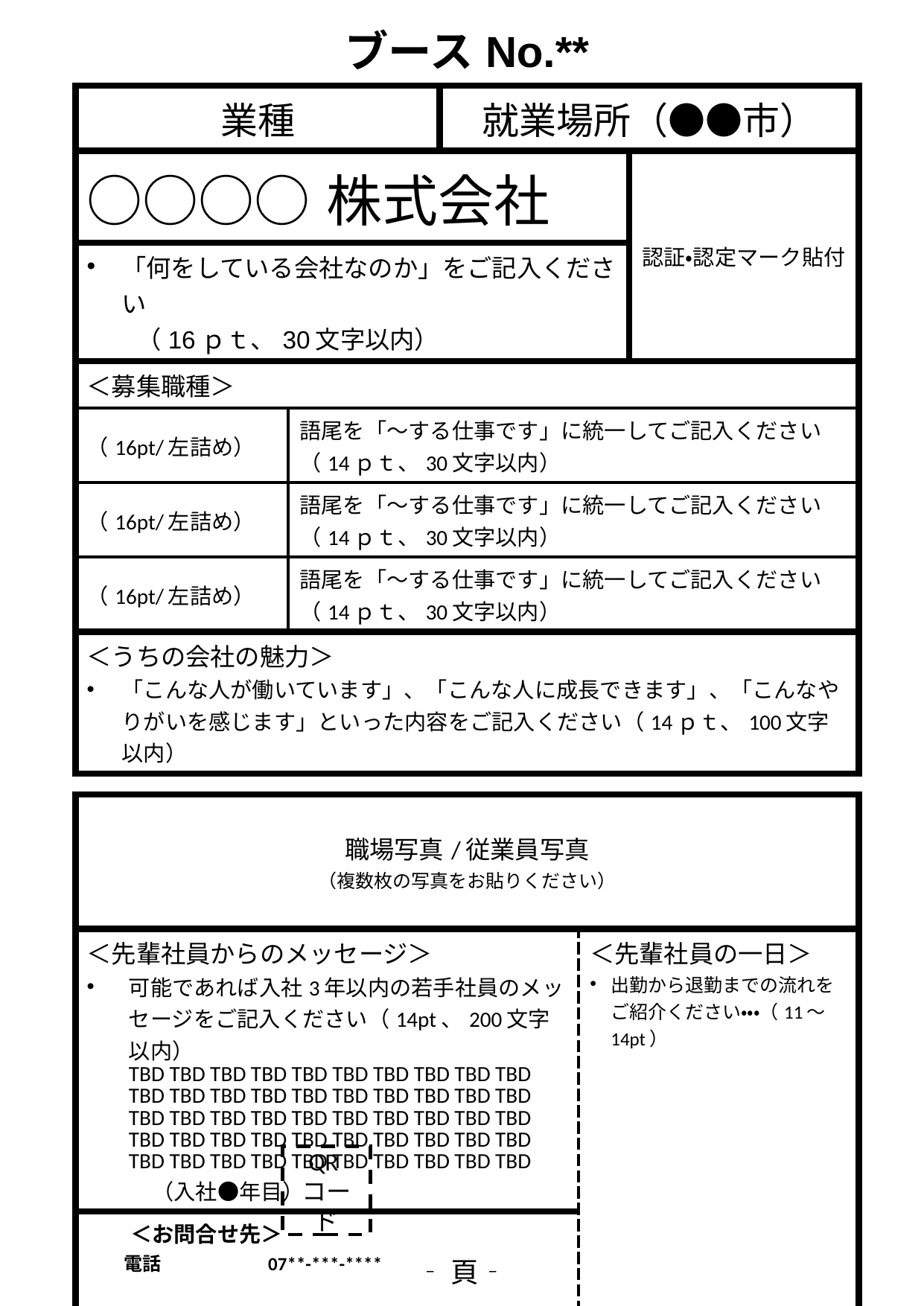

| ブースNo.\*\* |  |  |  |  |
| --- | --- | --- | --- | --- |
| 業種 |  | 就業場所（●●市） |  |  |
| ○○○○株式会社 |  |  |  | 認証・認定マーク貼付 |
| 「何をしている会社なのか」をご記入ください 　　（16ｐｔ、30文字以内） |  |  |  |  |
| ＜募集職種＞ |  |  |  |  |
| （16pt/左詰め） | 語尾を「～する仕事です」に統一してご記入ください （14ｐｔ、30文字以内） |  |  |  |
| （16pt/左詰め） | 語尾を「～する仕事です」に統一してご記入ください （14ｐｔ、30文字以内） |  |  |  |
| （16pt/左詰め） | 語尾を「～する仕事です」に統一してご記入ください （14ｐｔ、30文字以内） |  |  |  |
| ＜うちの会社の魅力＞　 「こんな人が働いています」、「こんな人に成長できます」、「こんなやりがいを感じます」といった内容をご記入ください（14ｐｔ、100文字以内） |  |  |  |  |
|  |  |  |  |  |
| 職場写真/従業員写真 （複数枚の写真をお貼りください） |  |  |  |  |
| ＜先輩社員からのメッセージ＞ 可能であれば入社3年以内の若手社員のメッセージをご記入ください（14pt、200文字以内） TBD TBD TBD TBD TBD TBD TBD TBD TBD TBD TBD TBD TBD TBD TBD TBD TBD TBD TBD TBD TBD TBD TBD TBD TBD TBD TBD TBD TBD TBD TBD TBD TBD TBD TBD TBD TBD TBD TBD TBD TBD TBD TBD TBD TBD TBD TBD TBD TBD TBD 　　　（入社●年目） |  |  | ＜先輩社員の一日＞ 出勤から退勤までの流れをご紹介ください・・・（11～14pt） |  |
| ＜お問合せ先＞ 　　電話　　　 　　07\*\*-\*\*\*-\*\*\*\*　　　　　　　　　　　 　　E-mail \*\*\*\*\*\*@\*\*\*\*\*\*\*\* 　　ウェブサイト　http://www.\*\*\*\*\*\*\*\*\*\*\*\*\*\* |  |  |  |  |
| ホームページ 　　はこちら　⇒ |  |  |  |  |
|  |  |  |  |  |
QRコード
‐頁‐